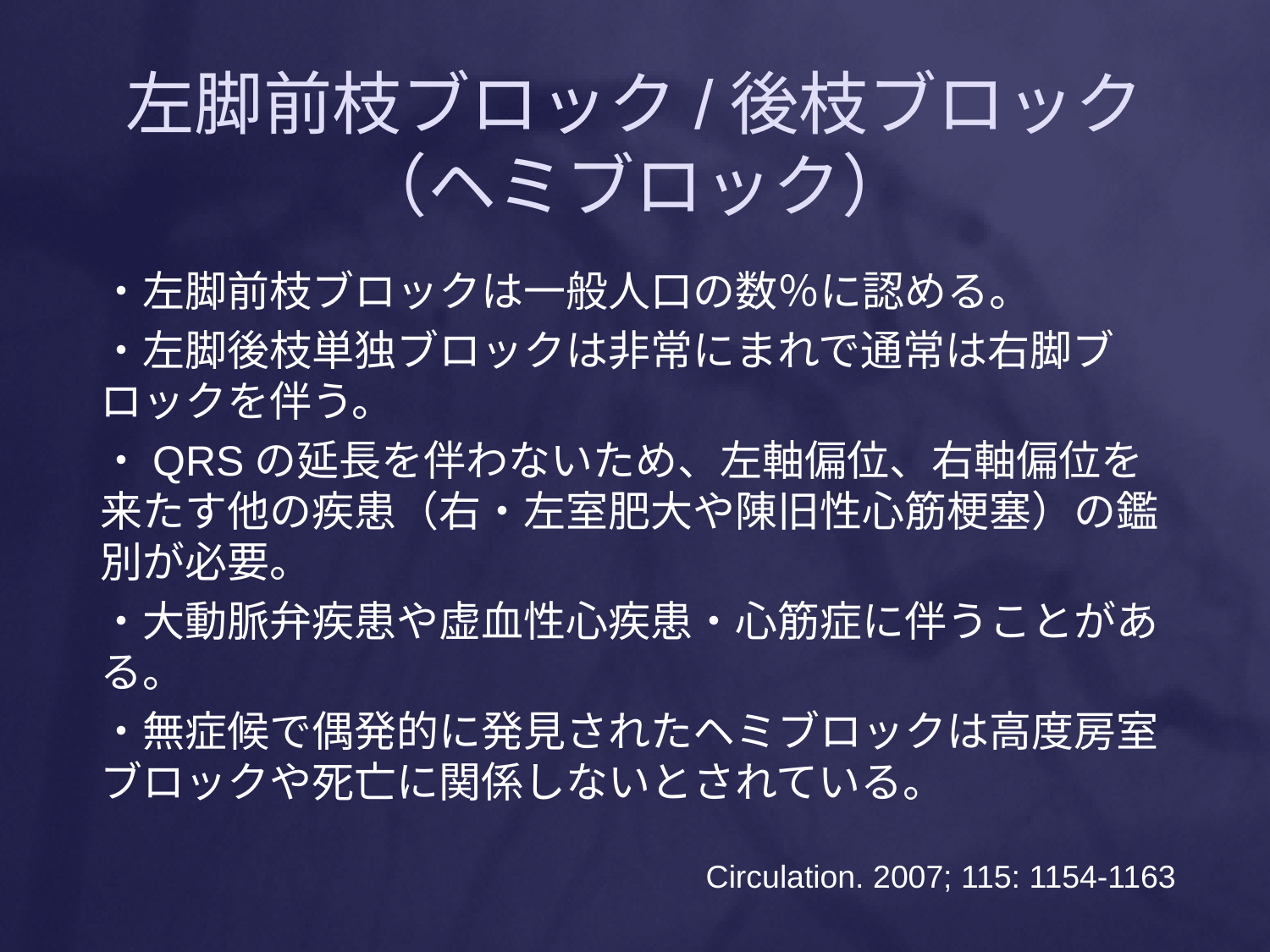

# 左脚前枝ブロック/後枝ブロック （ヘミブロック）
・左脚前枝ブロックは一般人口の数％に認める。
・左脚後枝単独ブロックは非常にまれで通常は右脚ブロックを伴う。
・QRSの延長を伴わないため、左軸偏位、右軸偏位を来たす他の疾患（右・左室肥大や陳旧性心筋梗塞）の鑑別が必要。
・大動脈弁疾患や虚血性心疾患・心筋症に伴うことがある。
・無症候で偶発的に発見されたヘミブロックは高度房室ブロックや死亡に関係しないとされている。
Circulation. 2007; 115: 1154-1163